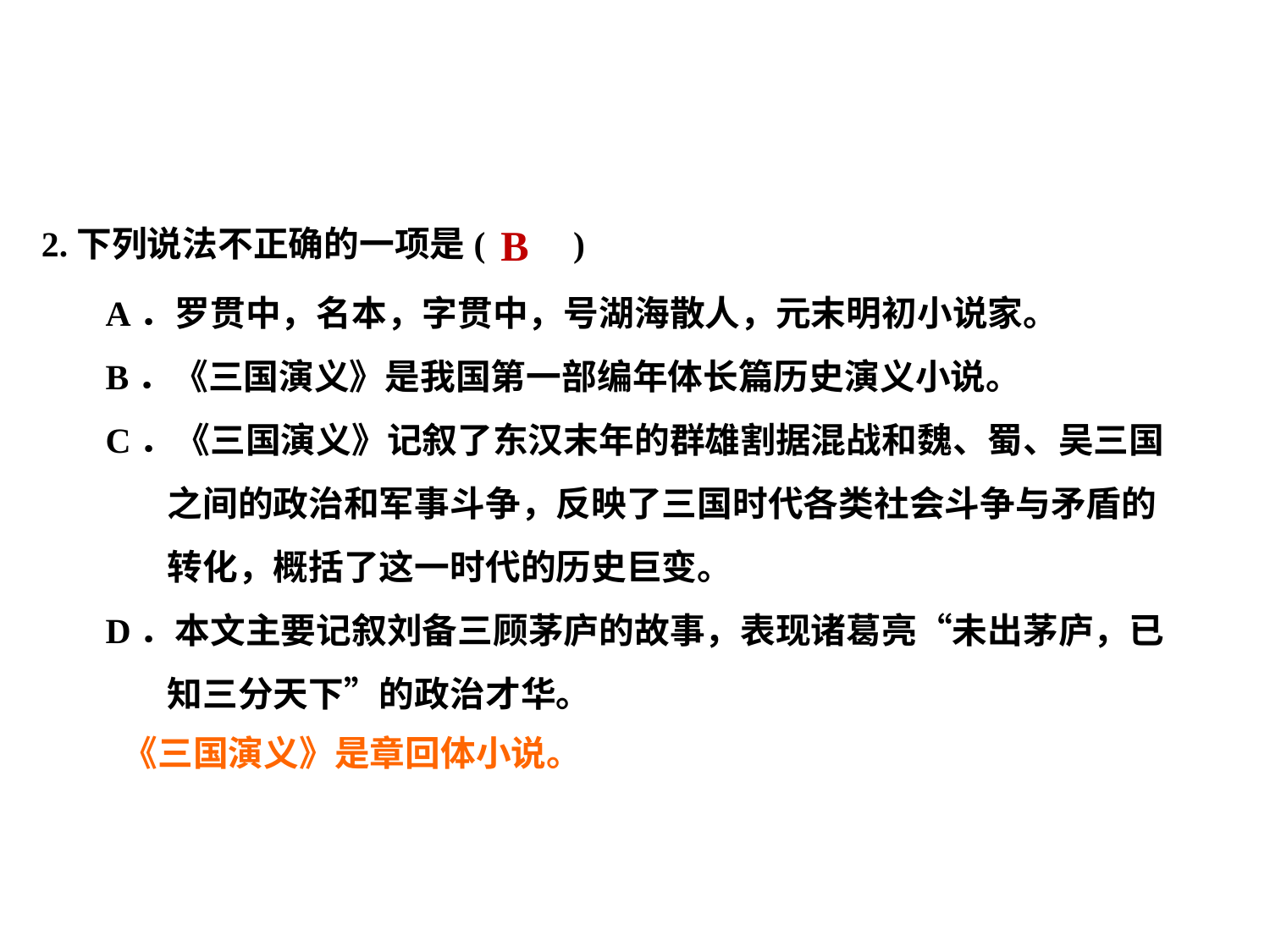

B
2.下列说法不正确的一项是(　　)
A．罗贯中，名本，字贯中，号湖海散人，元末明初小说家。
B．《三国演义》是我国第一部编年体长篇历史演义小说。
C．《三国演义》记叙了东汉末年的群雄割据混战和魏、蜀、吴三国之间的政治和军事斗争，反映了三国时代各类社会斗争与矛盾的转化，概括了这一时代的历史巨变。
D．本文主要记叙刘备三顾茅庐的故事，表现诸葛亮“未出茅庐，已知三分天下”的政治才华。
《三国演义》是章回体小说。